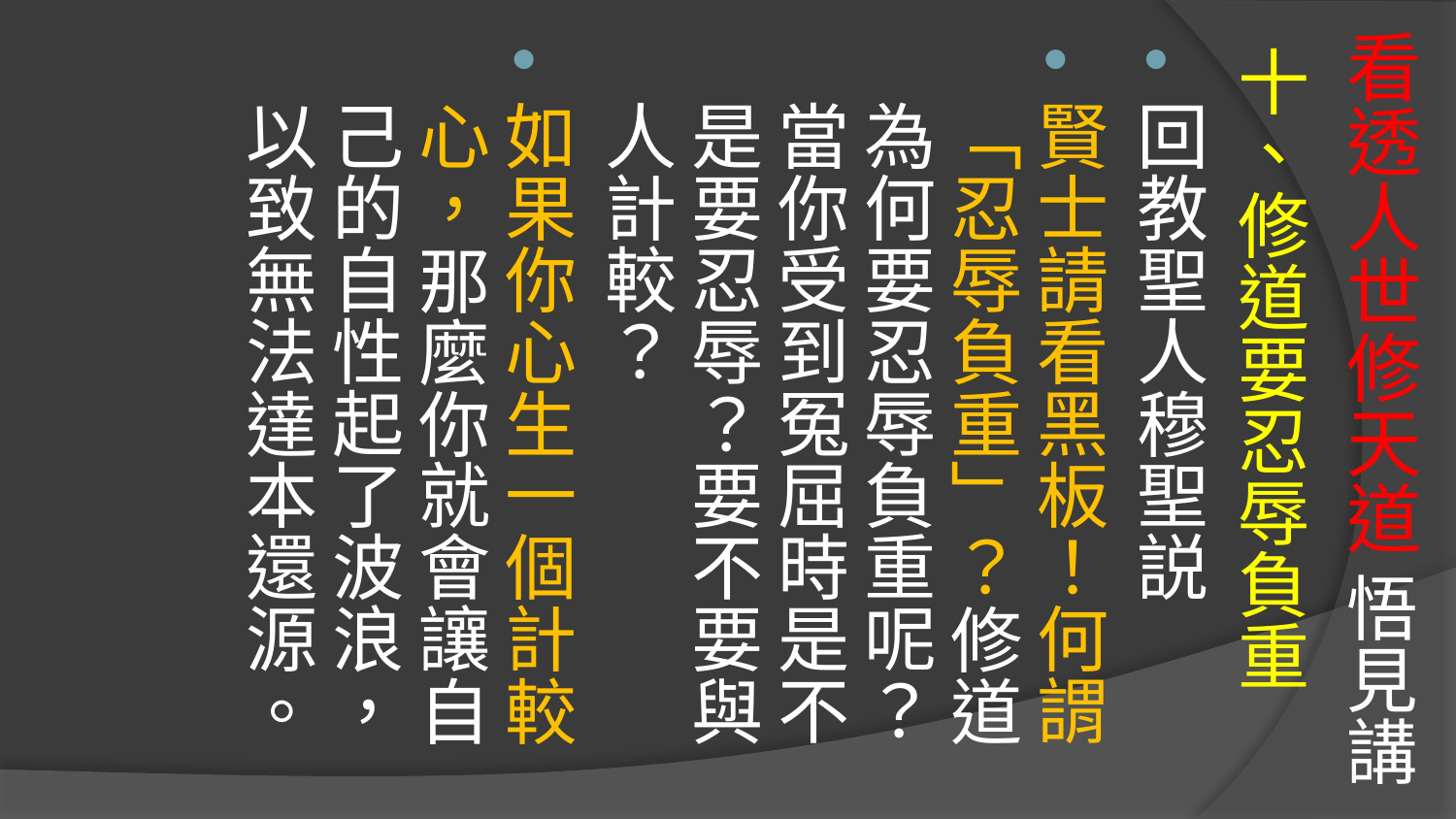

# 看透人世修天道 悟見講
十、修道要忍辱負重
回教聖人穆聖説
賢士請看黑板！何謂「忍辱負重」？修道為何要忍辱負重呢？當你受到冤屈時是不是要忍辱？要不要與人計較？
如果你心生一個計較心，那麼你就會讓自己的自性起了波浪，以致無法達本還源。